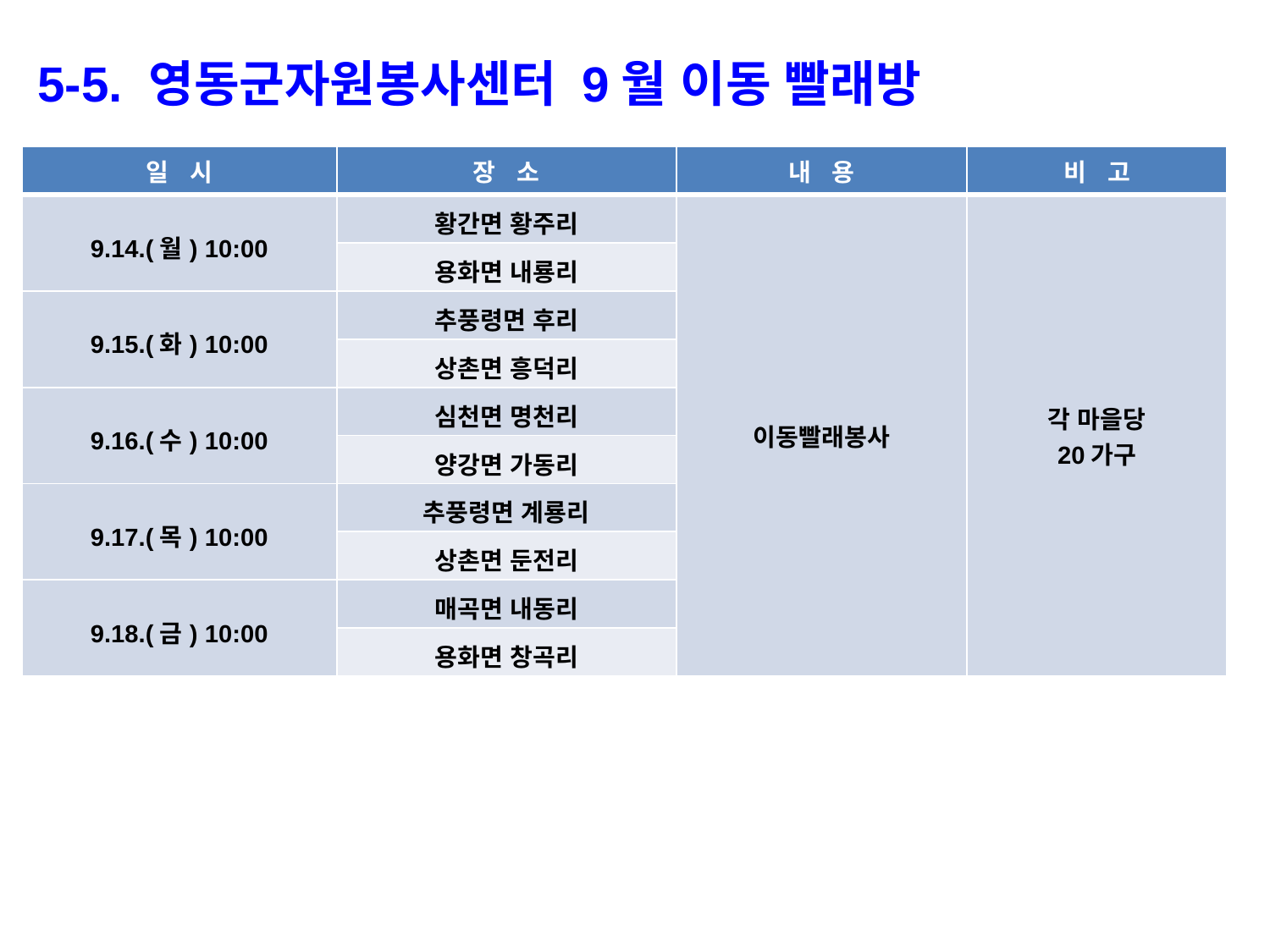

5-5. 영동군자원봉사센터 9월 이동 빨래방

| 일 시 | 장 소 | 내 용 | 비 고 |
| --- | --- | --- | --- |
| 9.14.(월) 10:00 | 황간면 황주리 | 이동빨래봉사 | 각 마을당 20가구 |
|  | 용화면 내룡리 |  |  |
| 9.15.(화) 10:00 | 추풍령면 후리 |  |  |
|  | 상촌면 흥덕리 |  |  |
| 9.16.(수) 10:00 | 심천면 명천리 |  |  |
|  | 양강면 가동리 |  |  |
| 9.17.(목) 10:00 | 추풍령면 계룡리 |  |  |
|  | 상촌면 둔전리 |  |  |
| 9.18.(금) 10:00 | 매곡면 내동리 |  |  |
|  | 용화면 창곡리 |  |  |